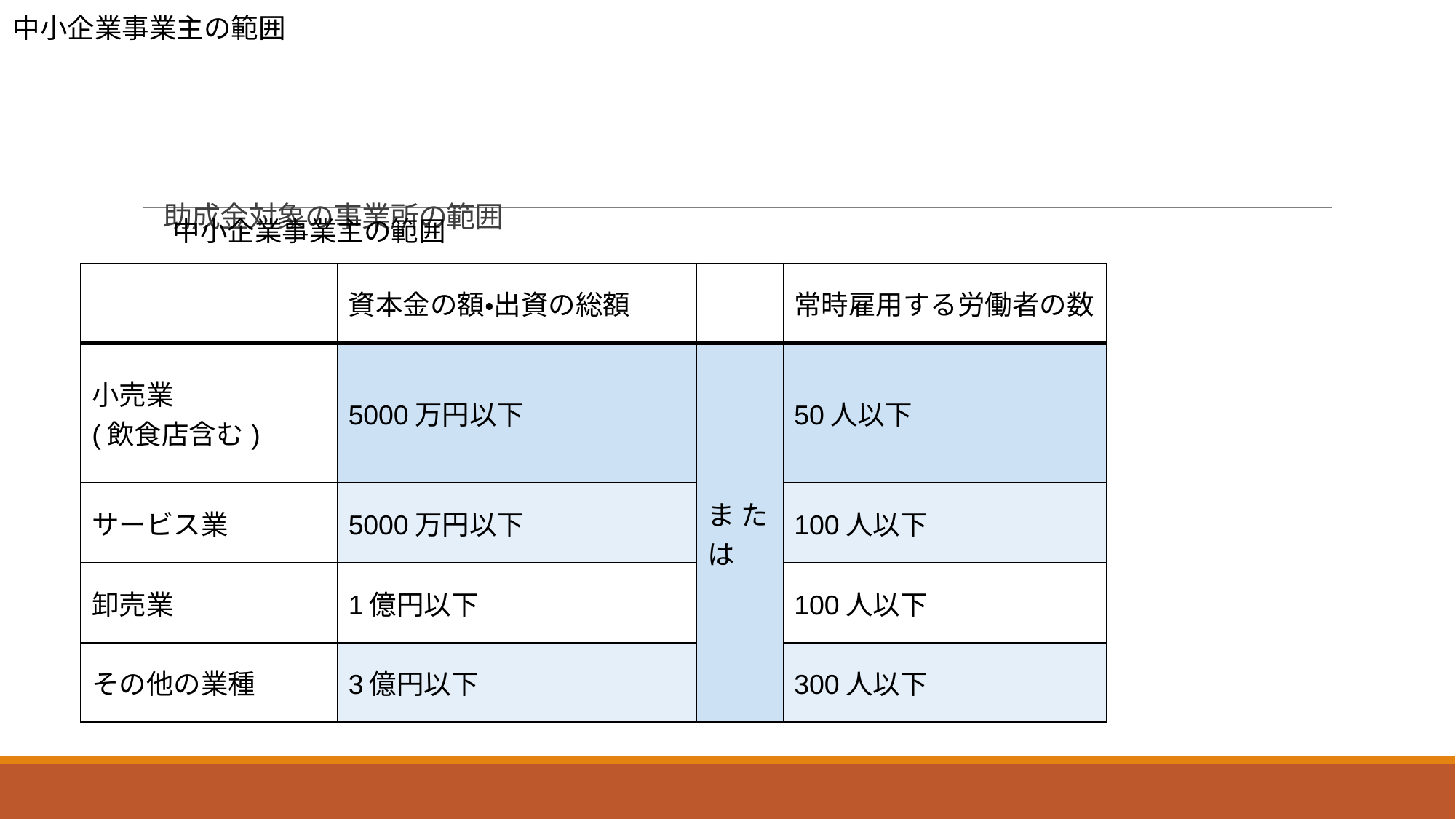

中小企業事業主の範囲
# 助成金対象の事業所の範囲
中小企業事業主の範囲
|  | 資本金の額・出資の総額 |  | 常時雇用する労働者の数 |
| --- | --- | --- | --- |
| 小売業 (飲食店含む) | 5000万円以下 | ま た は | 50人以下 |
| サービス業 | 5000万円以下 |  | 100人以下 |
| 卸売業 | 1億円以下 |  | 100人以下 |
| その他の業種 | 3億円以下 |  | 300人以下 |